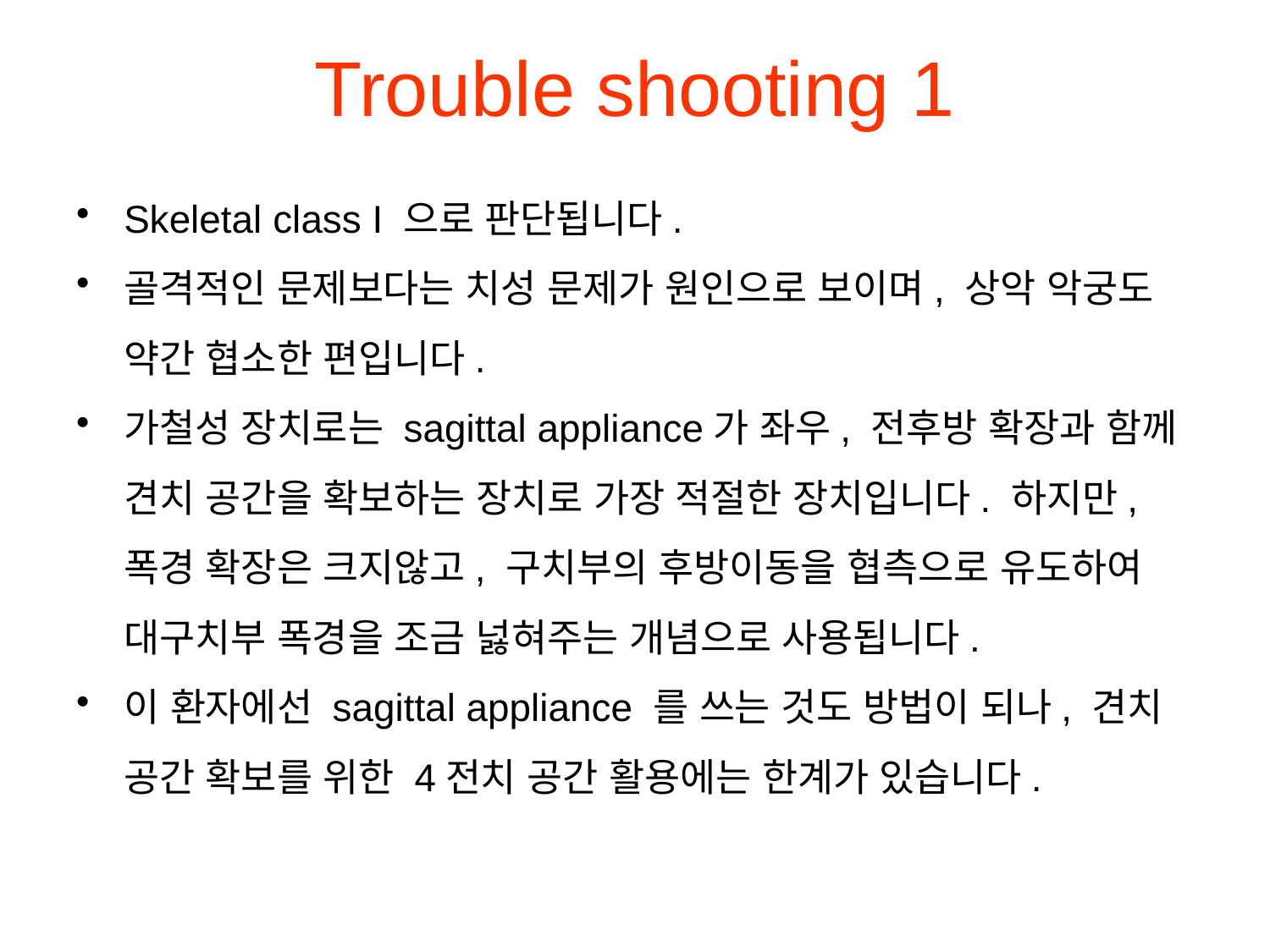

# Trouble shooting 1
Skeletal class I 으로 판단됩니다.
골격적인 문제보다는 치성 문제가 원인으로 보이며, 상악 악궁도 약간 협소한 편입니다.
가철성 장치로는 sagittal appliance가 좌우, 전후방 확장과 함께 견치 공간을 확보하는 장치로 가장 적절한 장치입니다. 하지만, 폭경 확장은 크지않고, 구치부의 후방이동을 협측으로 유도하여 대구치부 폭경을 조금 넗혀주는 개념으로 사용됩니다.
이 환자에선 sagittal appliance 를 쓰는 것도 방법이 되나, 견치 공간 확보를 위한 4전치 공간 활용에는 한계가 있습니다.